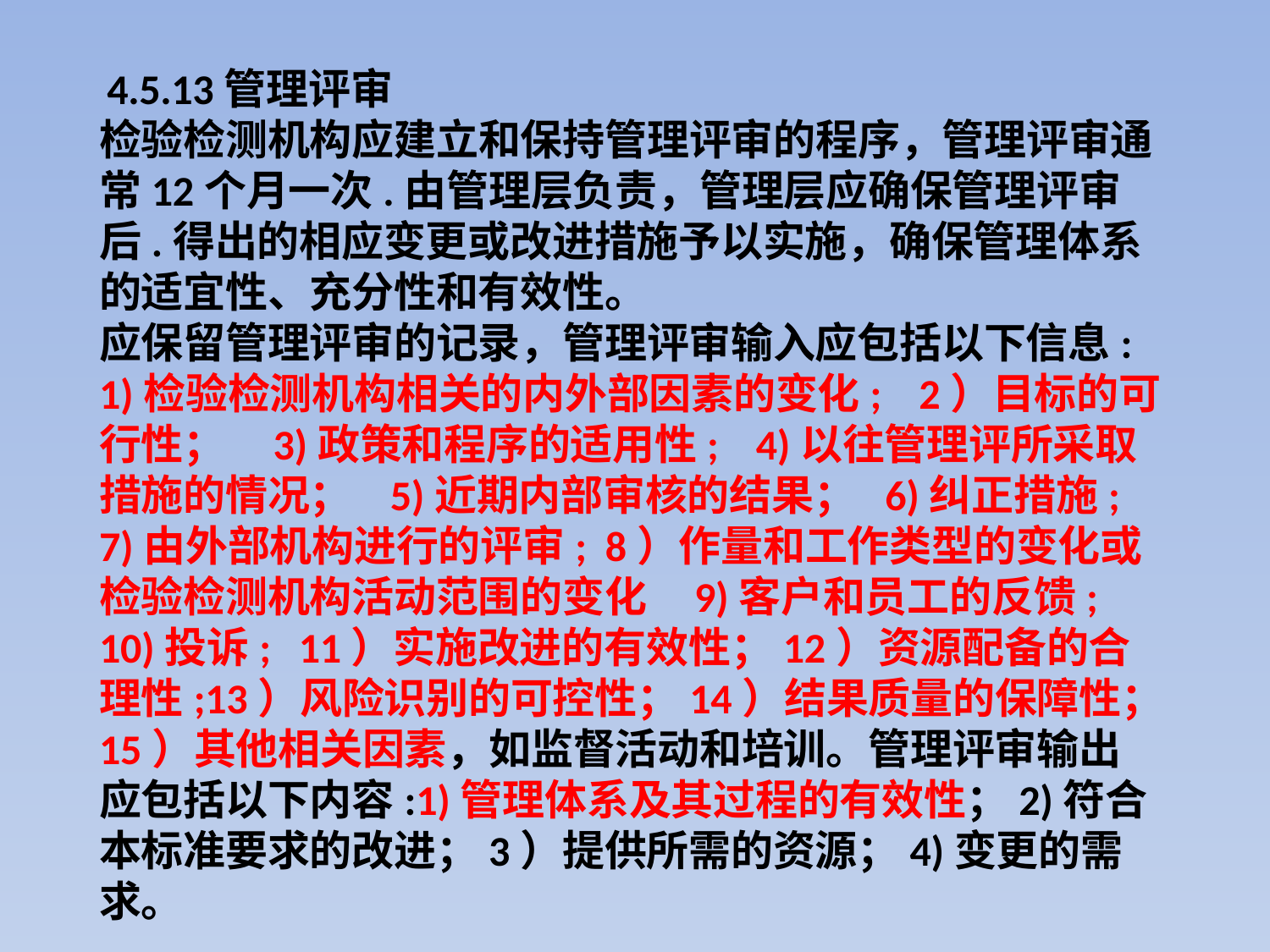

4.5.13管理评审
检验检测机构应建立和保持管理评审的程序，管理评审通常12个月一次.由管理层负责，管理层应确保管理评审后.得出的相应变更或改进措施予以实施，确保管理体系的适宜性、充分性和有效性。
应保留管理评审的记录，管理评审输入应包括以下信息:    1)检验检测机构相关的内外部因素的变化;    2）目标的可行性；    3)政策和程序的适用性;    4)以往管理评所采取措施的情况；   5)近期内部审核的结果；  6)纠正措施;    7)由外部机构进行的评审;  8）作量和工作类型的变化或检验检测机构活动范围的变化    9)客户和员工的反馈;    10)投诉;   11）实施改进的有效性；12）资源配备的合理性;13）风险识别的可控性；14）结果质量的保障性；15）其他相关因素，如监督活动和培训。管理评审输出应包括以下内容:1)管理体系及其过程的有效性；2)符合本标准要求的改进；3）提供所需的资源；4)变更的需求。